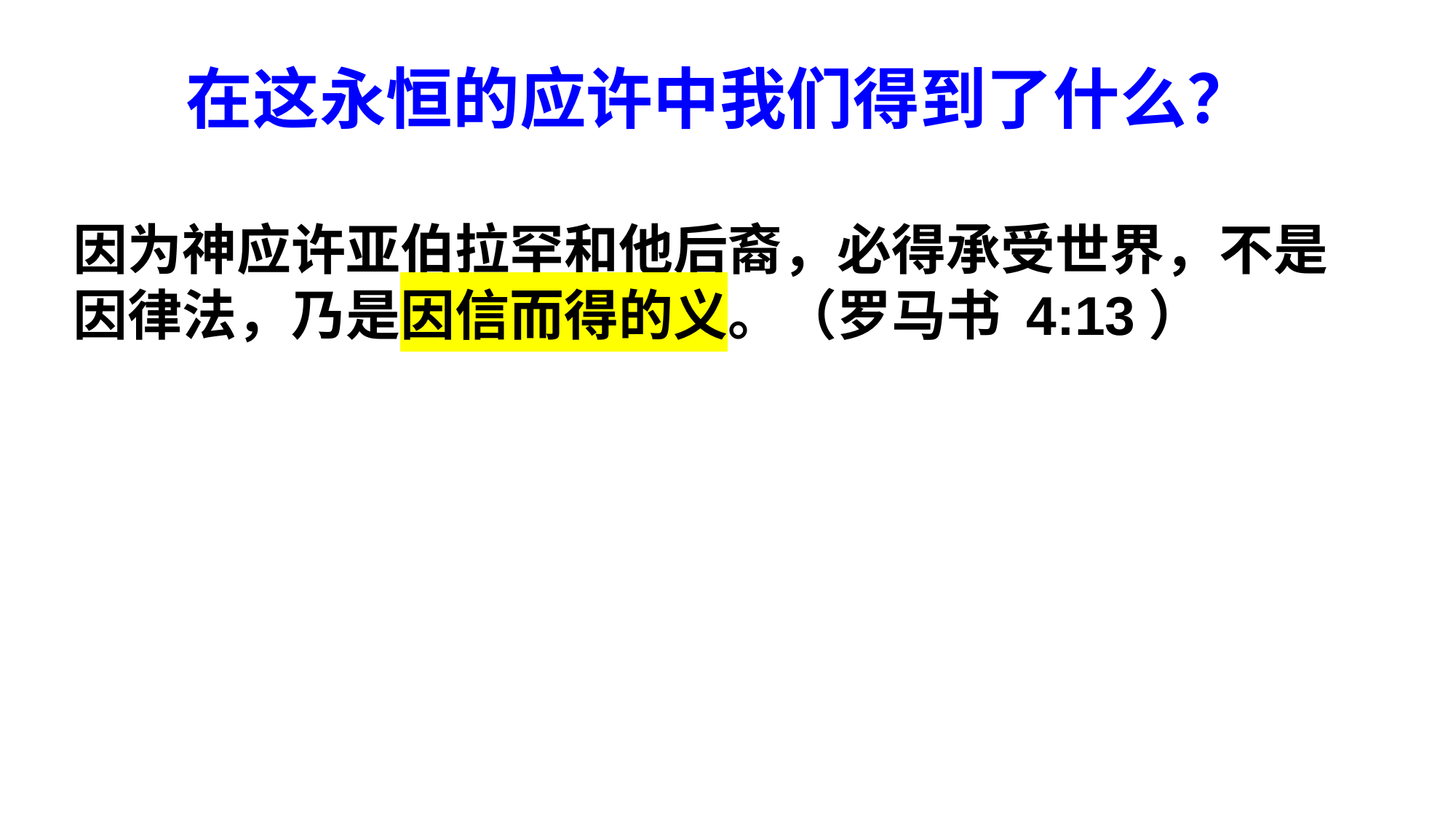

在这永恒的应许中我们得到了什么？
因为神应许亚伯拉罕和他后裔，必得承受世界，不是因律法，乃是因信而得的义。（罗马书 4:13）